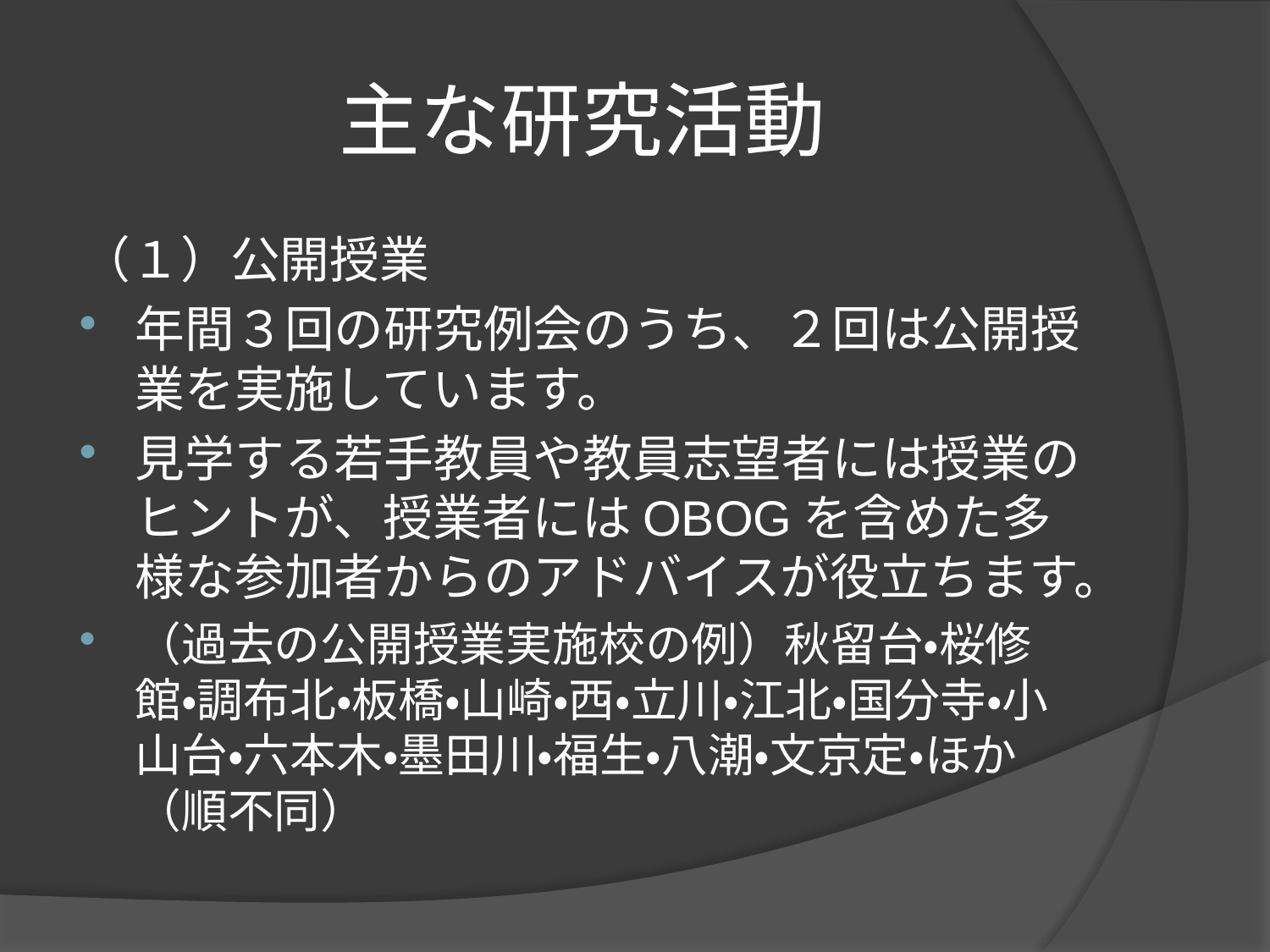

# 主な研究活動
（１）公開授業
年間３回の研究例会のうち、２回は公開授業を実施しています。
見学する若手教員や教員志望者には授業のヒントが、授業者にはOBOGを含めた多様な参加者からのアドバイスが役立ちます。
（過去の公開授業実施校の例）秋留台・桜修館・調布北・板橋・山崎・西・立川・江北・国分寺・小山台・六本木・墨田川・福生・八潮・文京定・ほか（順不同）